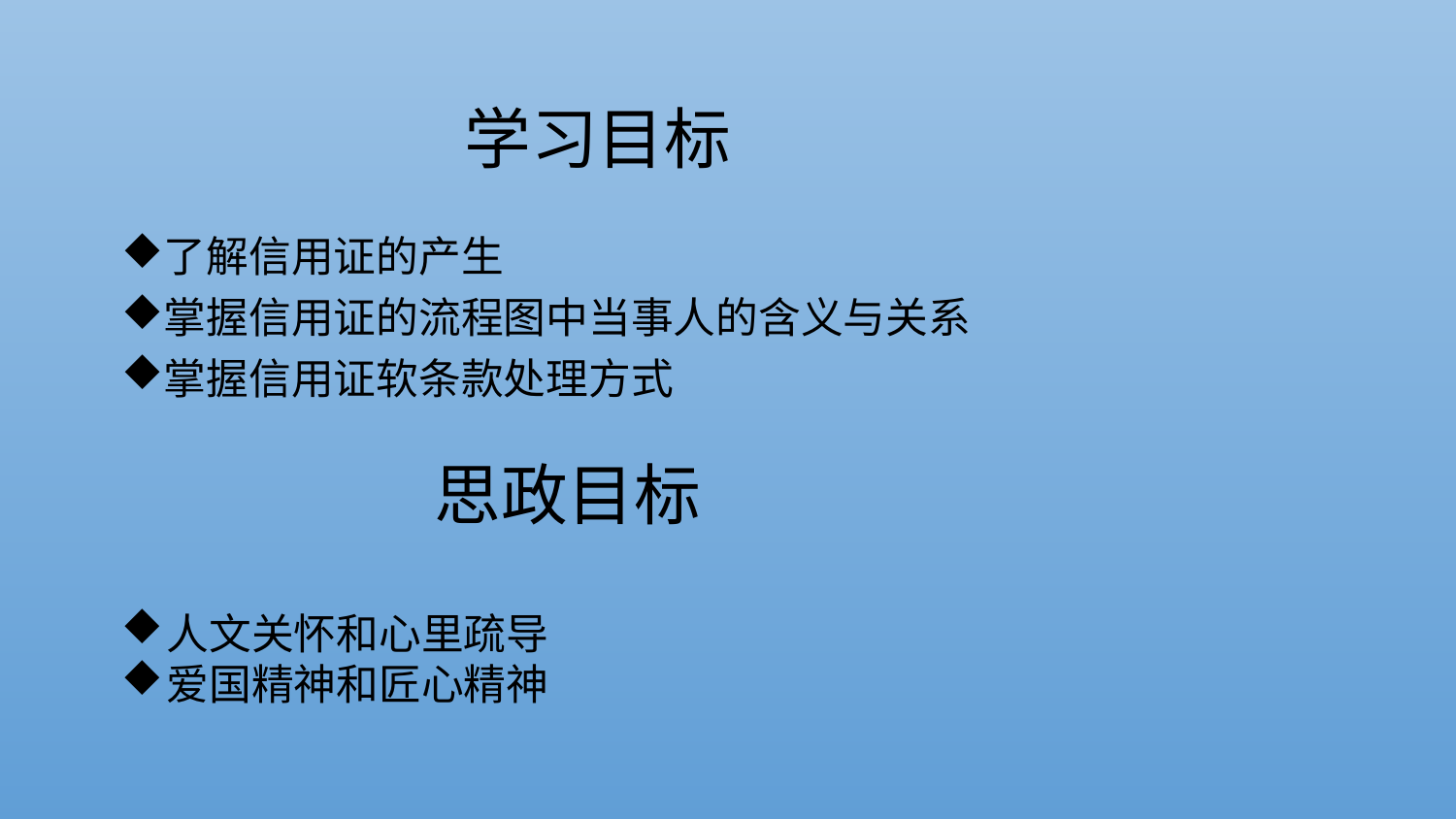

# 学习目标
了解信用证的产生
掌握信用证的流程图中当事人的含义与关系
掌握信用证软条款处理方式

思政目标
人文关怀和心里疏导
爱国精神和匠心精神